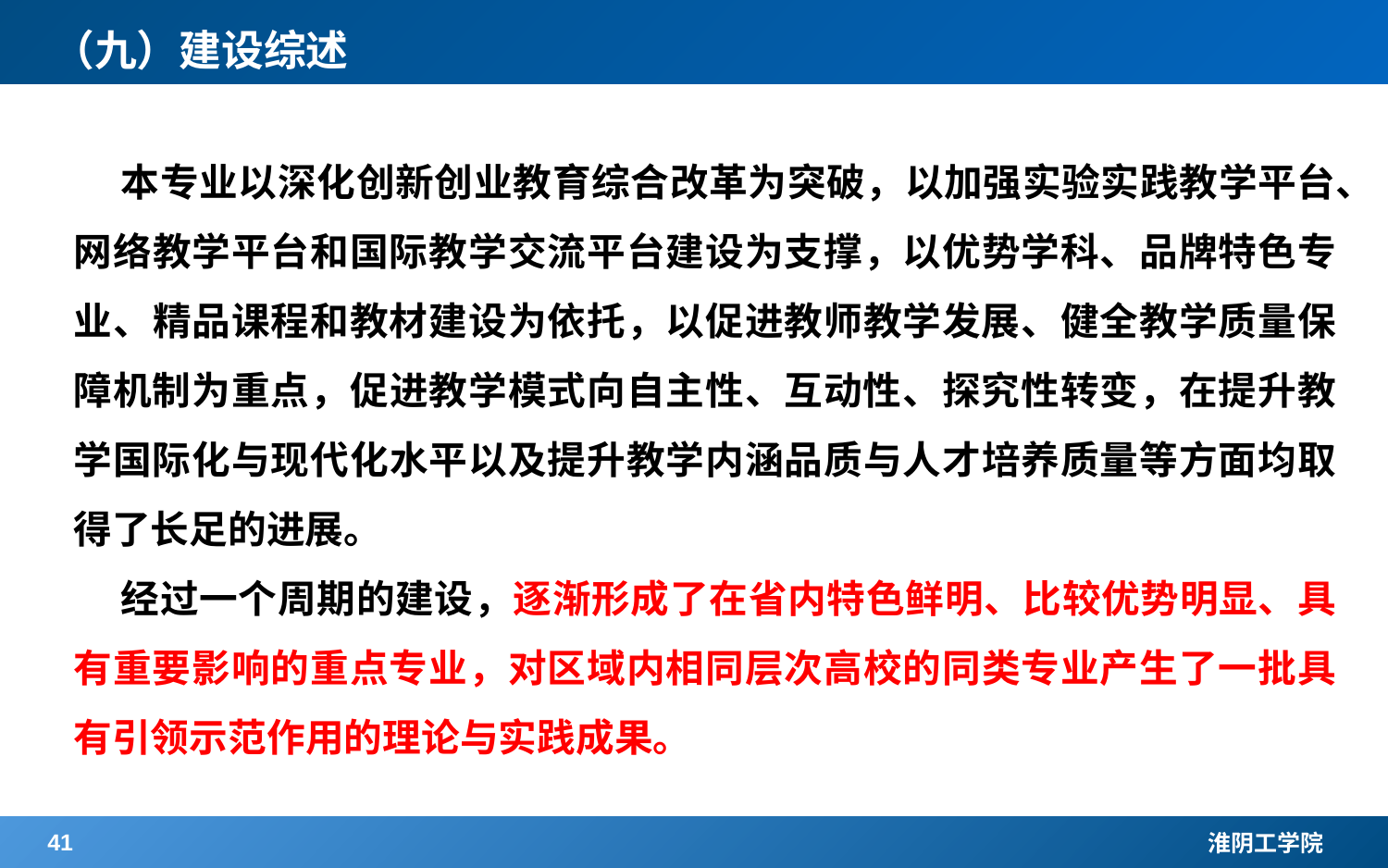

（九）建设综述
    本专业以深化创新创业教育综合改革为突破，以加强实验实践教学平台、网络教学平台和国际教学交流平台建设为支撑，以优势学科、品牌特色专业、精品课程和教材建设为依托，以促进教师教学发展、健全教学质量保障机制为重点，促进教学模式向自主性、互动性、探究性转变，在提升教学国际化与现代化水平以及提升教学内涵品质与人才培养质量等方面均取得了长足的进展。
    经过一个周期的建设，逐渐形成了在省内特色鲜明、比较优势明显、具有重要影响的重点专业，对区域内相同层次高校的同类专业产生了一批具有引领示范作用的理论与实践成果。